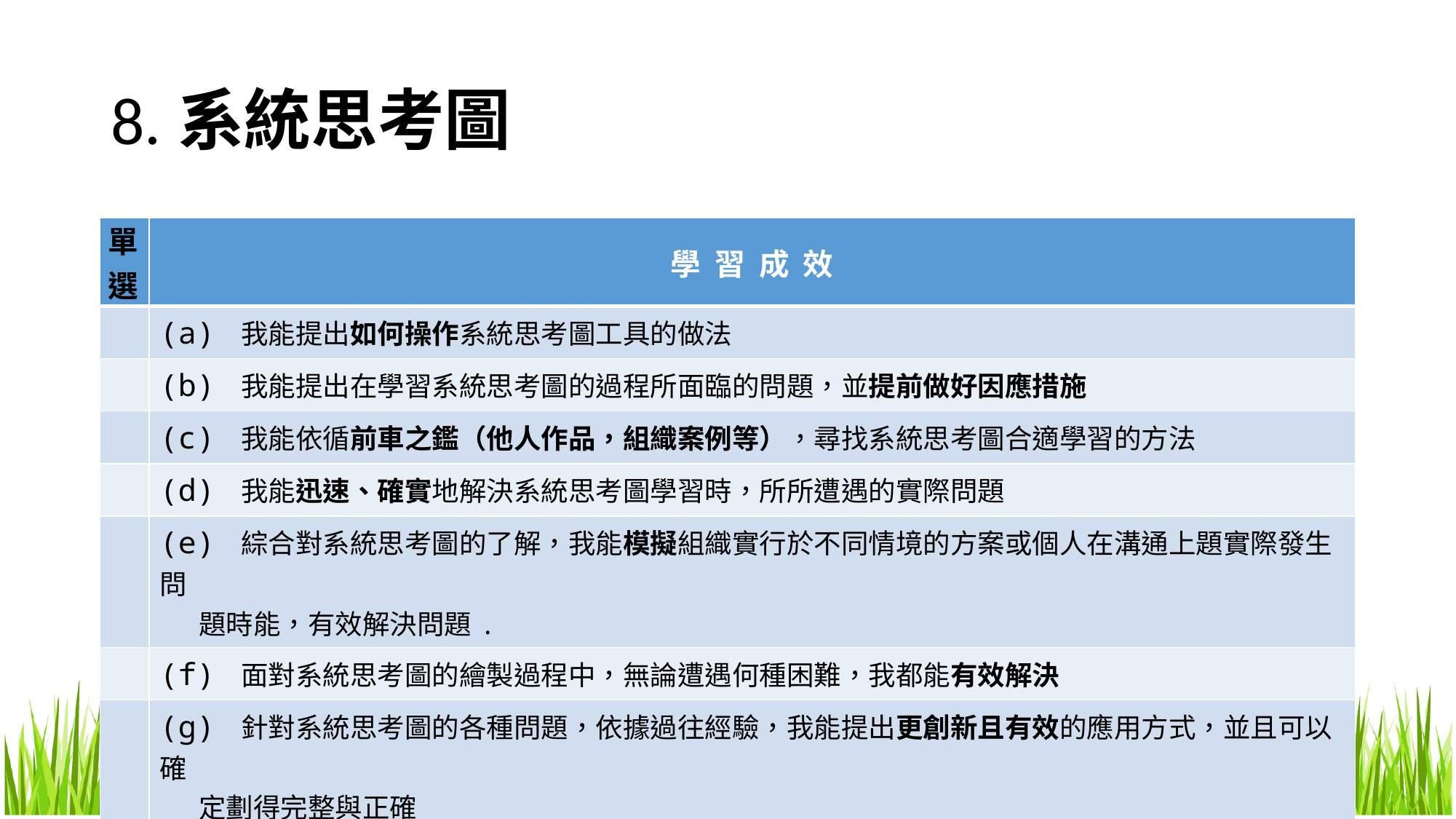

# 8.系統思考圖
| 單選 | 學 習 成 效 |
| --- | --- |
|  | (a) 我能提出如何操作系統思考圖工具的做法 |
|  | (b) 我能提出在學習系統思考圖的過程所面臨的問題，並提前做好因應措施 |
|  | (c) 我能依循前車之鑑（他人作品，組織案例等），尋找系統思考圖合適學習的方法 |
|  | (d) 我能迅速、確實地解決系統思考圖學習時，所所遭遇的實際問題 |
|  | (e) 綜合對系統思考圖的了解，我能模擬組織實行於不同情境的方案或個人在溝通上題實際發生問 題時能，有效解決問題. |
|  | (f) 面對系統思考圖的繪製過程中，無論遭遇何種困難，我都能有效解決 |
|  | (g) 針對系統思考圖的各種問題，依據過往經驗，我能提出更創新且有效的應用方式，並且可以確 定劃得完整與正確 |